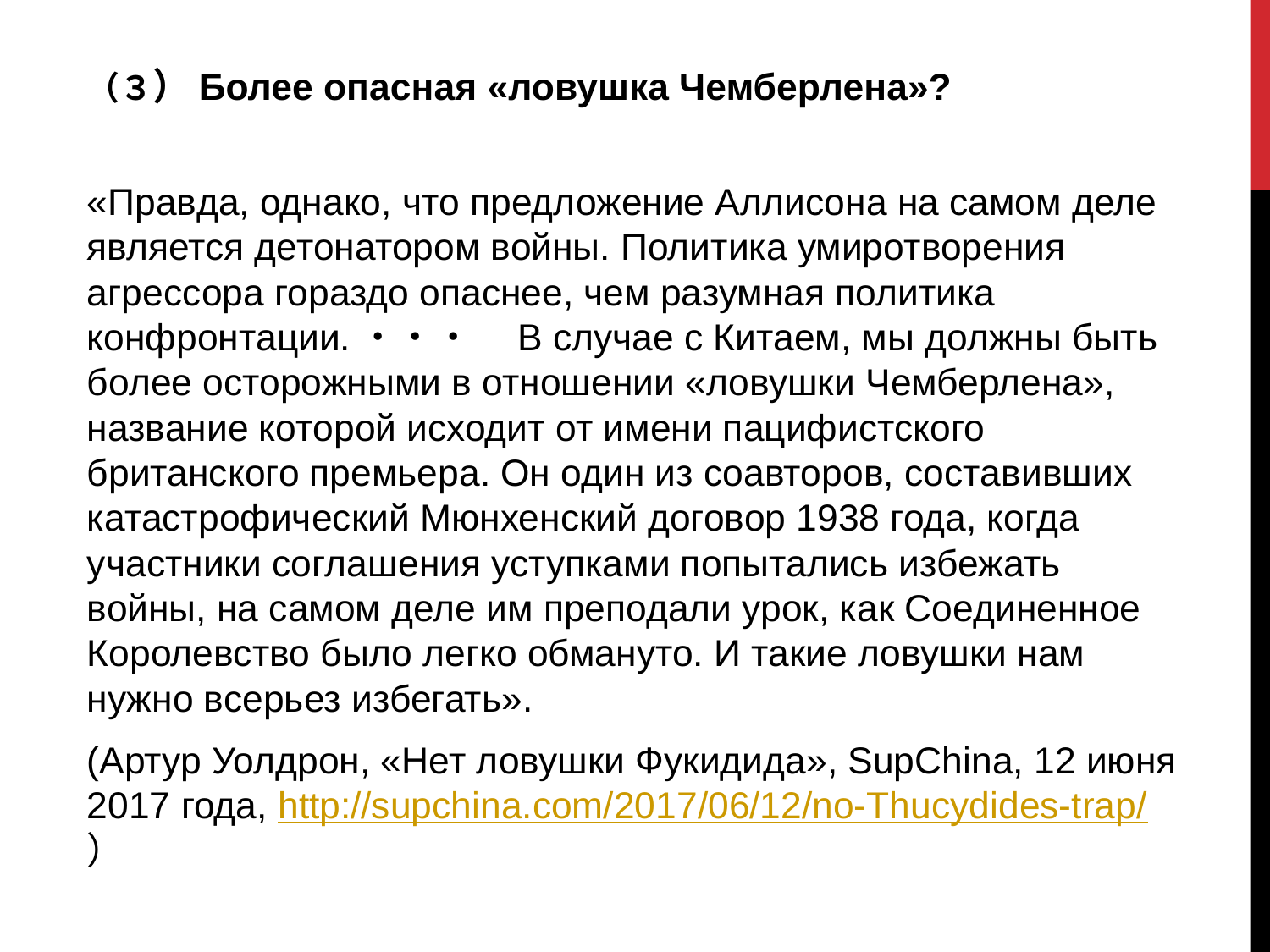

（３）Более опасная «ловушка Чемберлена»?

«Правда, однако, что предложение Аллисона на самом деле является детонатором войны. Политика умиротворения агрессора гораздо опаснее, чем разумная политика конфронтации.・・・　В случае с Китаем, мы должны быть более осторожными в отношении «ловушки Чемберлена», название которой исходит от имени пацифистского британского премьера. Он один из соавторов, составивших катастрофический Мюнхенский договор 1938 года, когда участники соглашения уступками попытались избежать войны, на самом деле им преподали урок, как Соединенное Королевство было легко обмануто. И такие ловушки нам нужно всерьез избегать».
(Артур Уолдрон, «Нет ловушки Фукидида», SupChina, 12 июня 2017 года, http://supchina.com/2017/06/12/no-Thucydides-trap/）